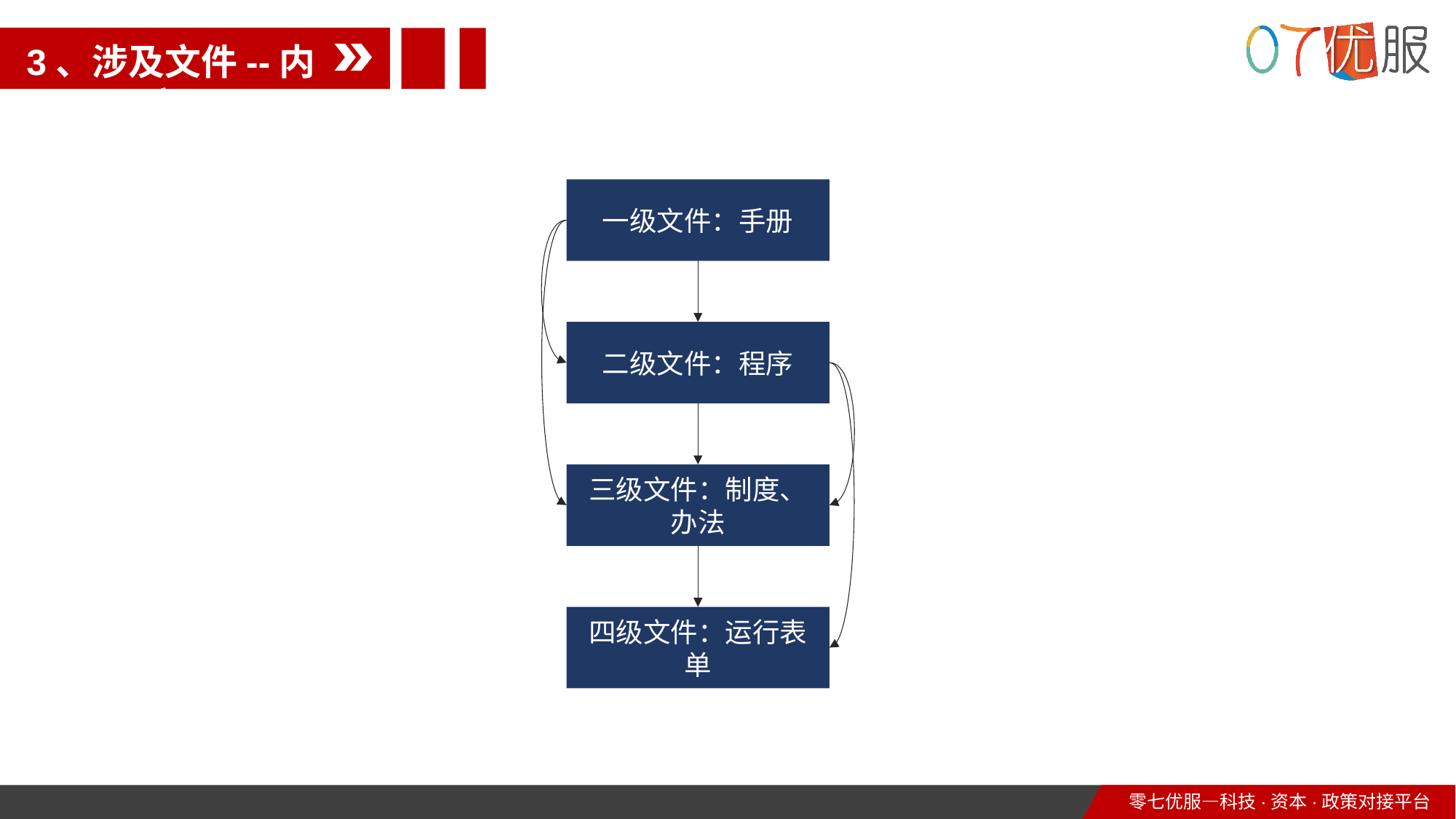

3、涉及文件--内部
一级文件：手册
二级文件：程序
三级文件：制度、办法
四级文件：运行表单